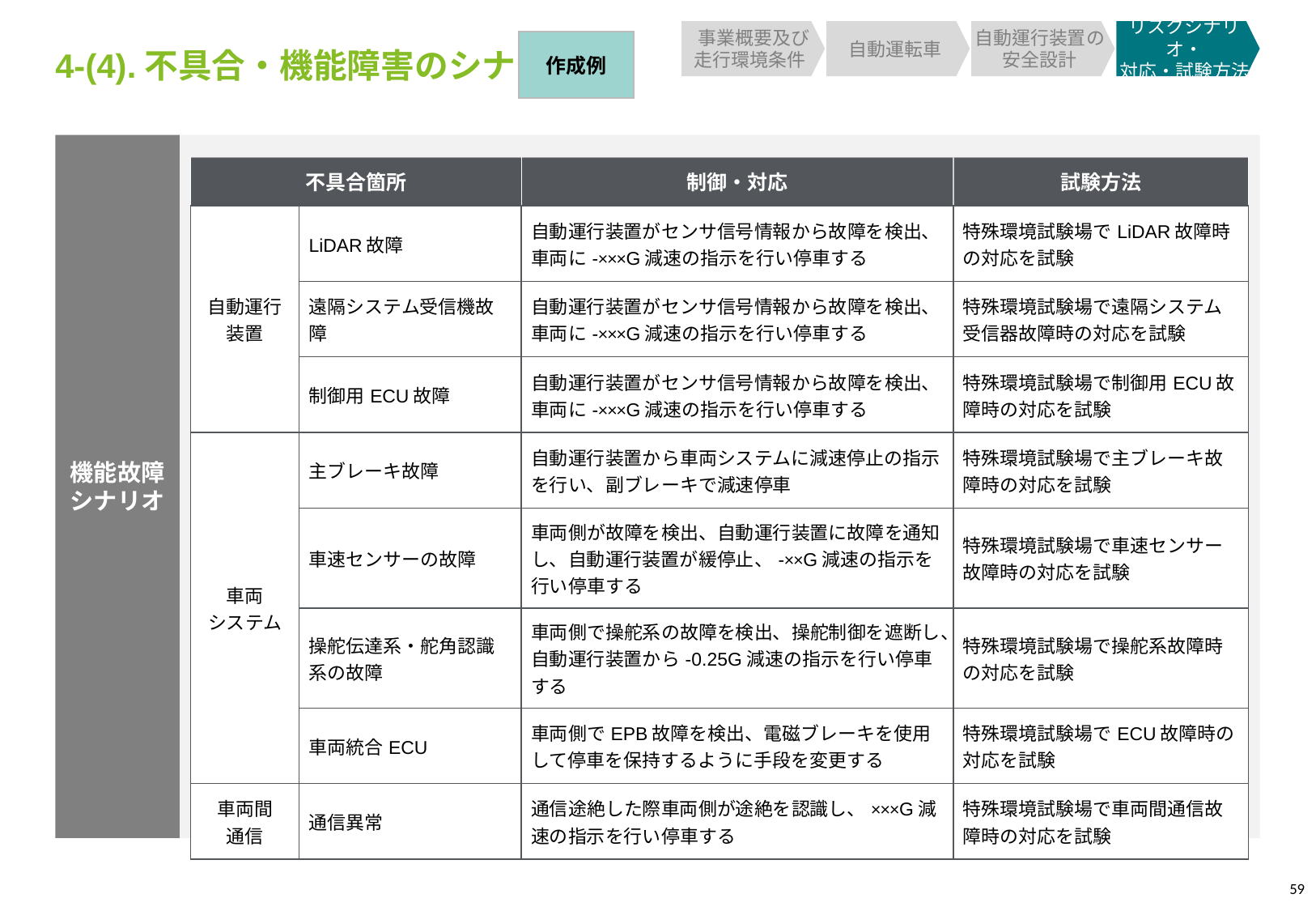

事業概要及び
走行環境条件
自動運転車
自動運行装置の安全設計
リスクシナリオ・
対応・試験方法
作成例
4-(4).不具合・機能障害のシナリオ
機能故障
シナリオ

| 不具合箇所 |  | 制御・対応 | 試験方法 |
| --- | --- | --- | --- |
| 自動運行装置 | LiDAR故障 | 自動運行装置がセンサ信号情報から故障を検出、車両に-×××G減速の指示を行い停車する | 特殊環境試験場でLiDAR故障時の対応を試験 |
|  | 遠隔システム受信機故障 | 自動運行装置がセンサ信号情報から故障を検出、車両に-×××G減速の指示を行い停車する | 特殊環境試験場で遠隔システム受信器故障時の対応を試験 |
|  | 制御用ECU故障 | 自動運行装置がセンサ信号情報から故障を検出、車両に-×××G減速の指示を行い停車する | 特殊環境試験場で制御用ECU故障時の対応を試験 |
| 車両 システム | 主ブレーキ故障 | 自動運行装置から車両システムに減速停止の指示を行い、副ブレーキで減速停車 | 特殊環境試験場で主ブレーキ故障時の対応を試験 |
|  | 車速センサーの故障 | 車両側が故障を検出、自動運行装置に故障を通知し、自動運行装置が緩停止、-××G減速の指示を行い停車する | 特殊環境試験場で車速センサー故障時の対応を試験 |
|  | 操舵伝達系・舵角認識系の故障 | 車両側で操舵系の故障を検出、操舵制御を遮断し、自動運行装置から-0.25G減速の指示を行い停車する | 特殊環境試験場で操舵系故障時の対応を試験 |
|  | 車両統合ECU | 車両側でEPB故障を検出、電磁ブレーキを使用して停車を保持するように手段を変更する | 特殊環境試験場でECU故障時の対応を試験 |
| 車両間 通信 | 通信異常 | 通信途絶した際車両側が途絶を認識し、×××G減速の指示を行い停車する | 特殊環境試験場で車両間通信故障時の対応を試験 |
59